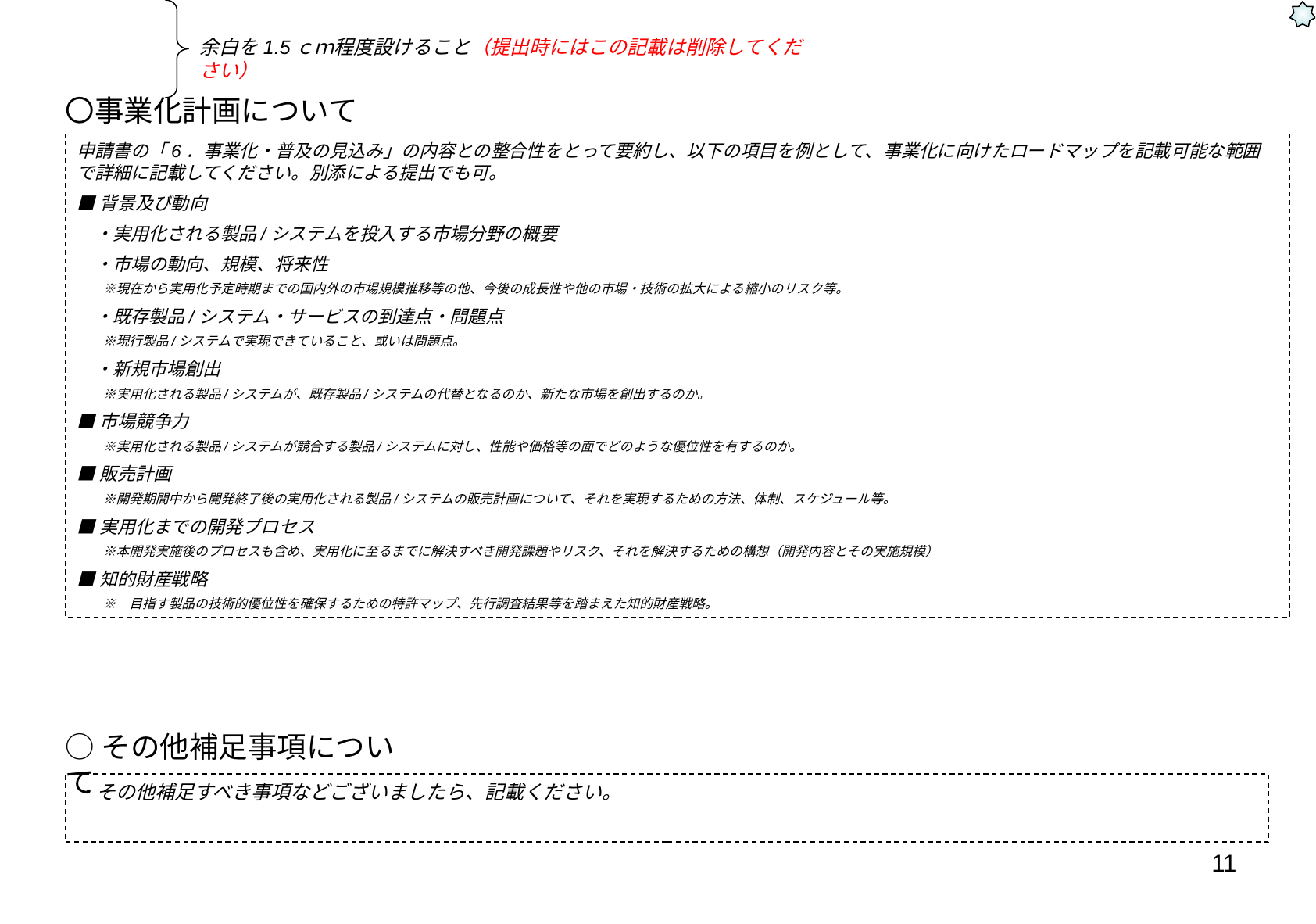

余白を1.5ｃｍ程度設けること（提出時にはこの記載は削除してください）
〇事業化計画について
申請書の「6．事業化・普及の見込み」の内容との整合性をとって要約し、以下の項目を例として、事業化に向けたロードマップを記載可能な範囲で詳細に記載してください。別添による提出でも可。
■背景及び動向
　・実用化される製品/システムを投入する市場分野の概要
　・市場の動向、規模、将来性
　　※現在から実用化予定時期までの国内外の市場規模推移等の他、今後の成長性や他の市場・技術の拡大による縮小のリスク等。
　・既存製品/システム・サービスの到達点・問題点
　　※現行製品/システムで実現できていること、或いは問題点。
　・新規市場創出
　　※実用化される製品/システムが、既存製品/システムの代替となるのか、新たな市場を創出するのか。
■市場競争力
　　※実用化される製品/システムが競合する製品/システムに対し、性能や価格等の面でどのような優位性を有するのか。
■販売計画
　　※開発期間中から開発終了後の実用化される製品/システムの販売計画について、それを実現するための方法、体制、スケジュール等。
■実用化までの開発プロセス
　　※本開発実施後のプロセスも含め、実用化に至るまでに解決すべき開発課題やリスク、それを解決するための構想（開発内容とその実施規模）
■知的財産戦略
　　※　目指す製品の技術的優位性を確保するための特許マップ、先行調査結果等を踏まえた知的財産戦略。
○その他補足事項について
・その他補足すべき事項などございましたら、記載ください。

11